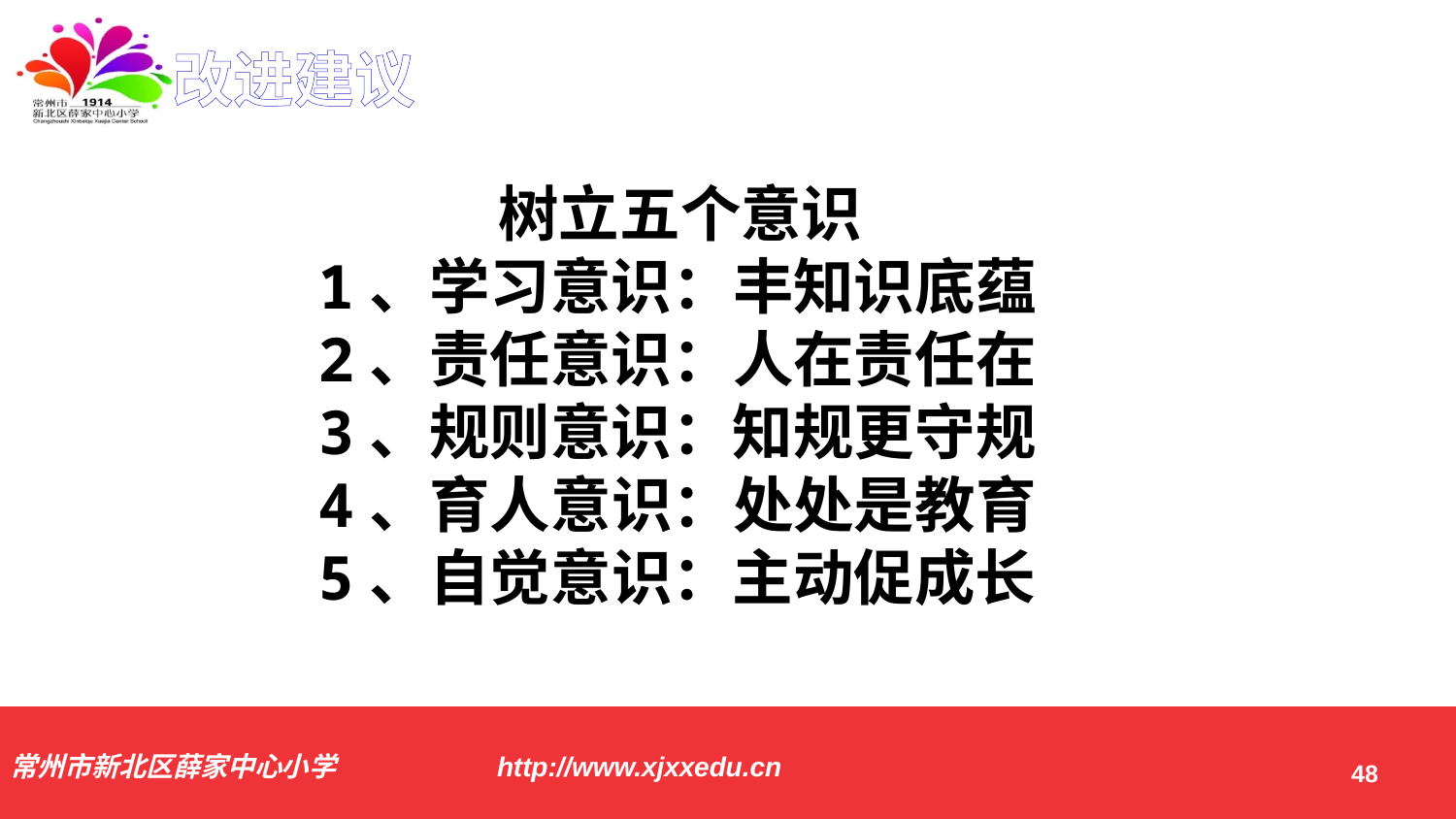

改进建议
            树立五个意识
1、学习意识：丰知识底蕴
2、责任意识：人在责任在
3、规则意识：知规更守规
4、育人意识：处处是教育
5、自觉意识：主动促成长
48